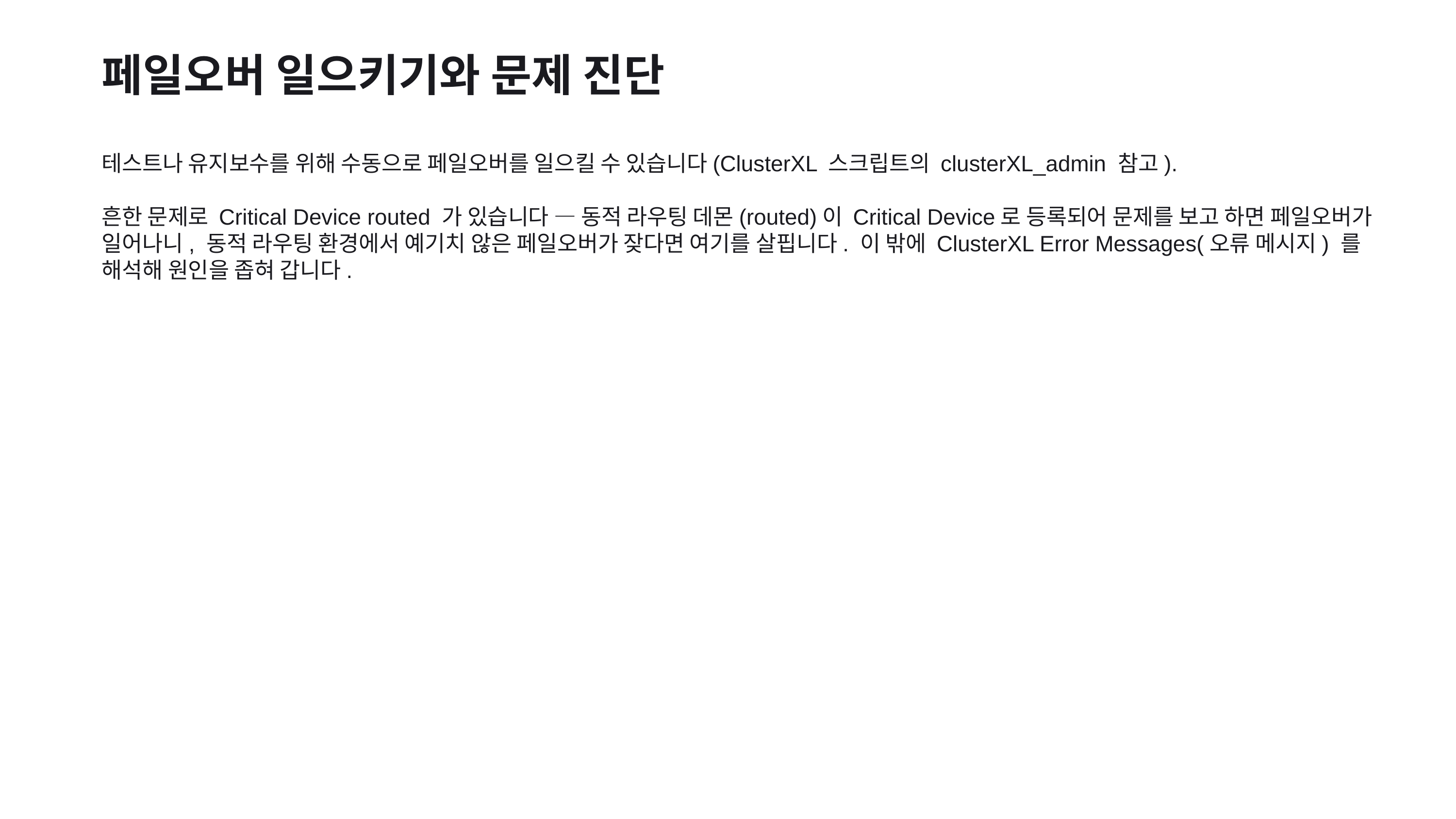

페일오버 일으키기와 문제 진단
테스트나 유지보수를 위해 수동으로 페일오버를 일으킬 수 있습니다(ClusterXL 스크립트의 clusterXL_admin 참고).

흔한 문제로 Critical Device routed 가 있습니다 — 동적 라우팅 데몬(routed)이 Critical Device로 등록되어 문제를 보고 하면 페일오버가 일어나니, 동적 라우팅 환경에서 예기치 않은 페일오버가 잦다면 여기를 살핍니다. 이 밖에 ClusterXL Error Messages(오류 메시지) 를 해석해 원인을 좁혀 갑니다.